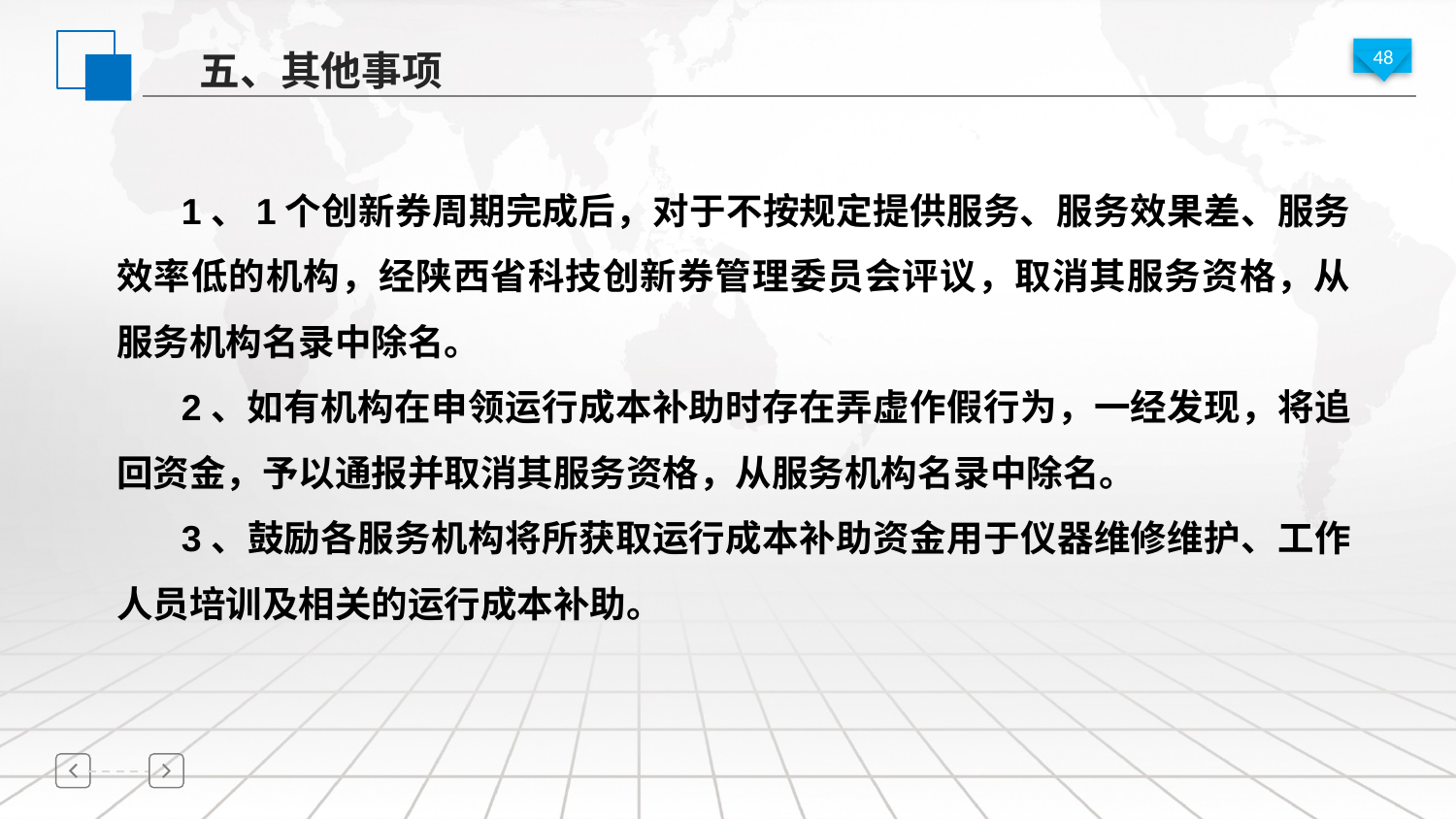

# 五、其他事项
1、1个创新券周期完成后，对于不按规定提供服务、服务效果差、服务效率低的机构，经陕西省科技创新券管理委员会评议，取消其服务资格，从服务机构名录中除名。
2、如有机构在申领运行成本补助时存在弄虚作假行为，一经发现，将追回资金，予以通报并取消其服务资格，从服务机构名录中除名。
3、鼓励各服务机构将所获取运行成本补助资金用于仪器维修维护、工作人员培训及相关的运行成本补助。